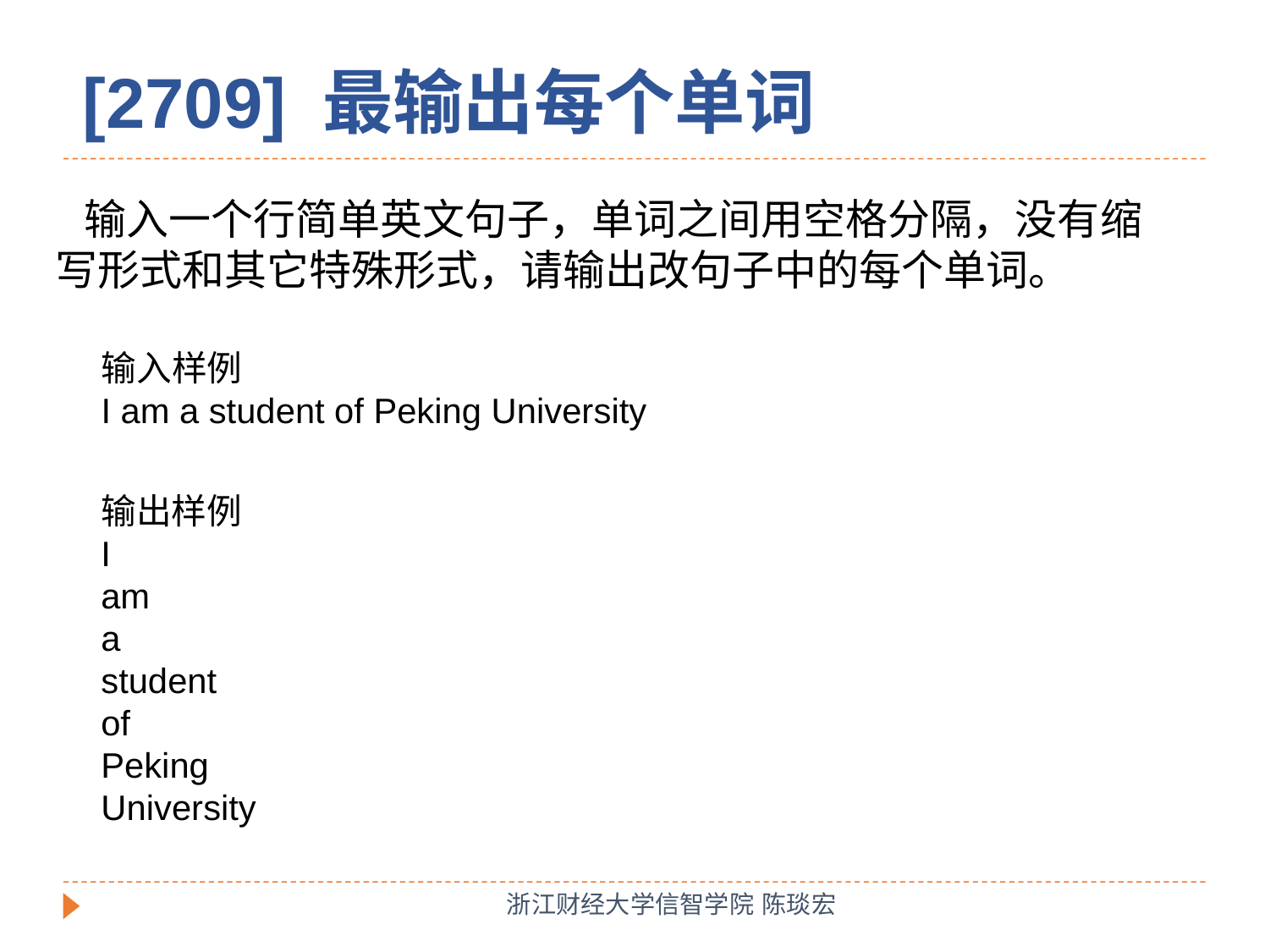

[2709] 最输出每个单词

  输入一个行简单英文句子，单词之间用空格分隔，没有缩写形式和其它特殊形式，请输出改句子中的每个单词。

输入样例
I am a student of Peking University
输出样例
I
am
a
student
of
Peking
University
浙江财经大学信智学院 陈琰宏
3